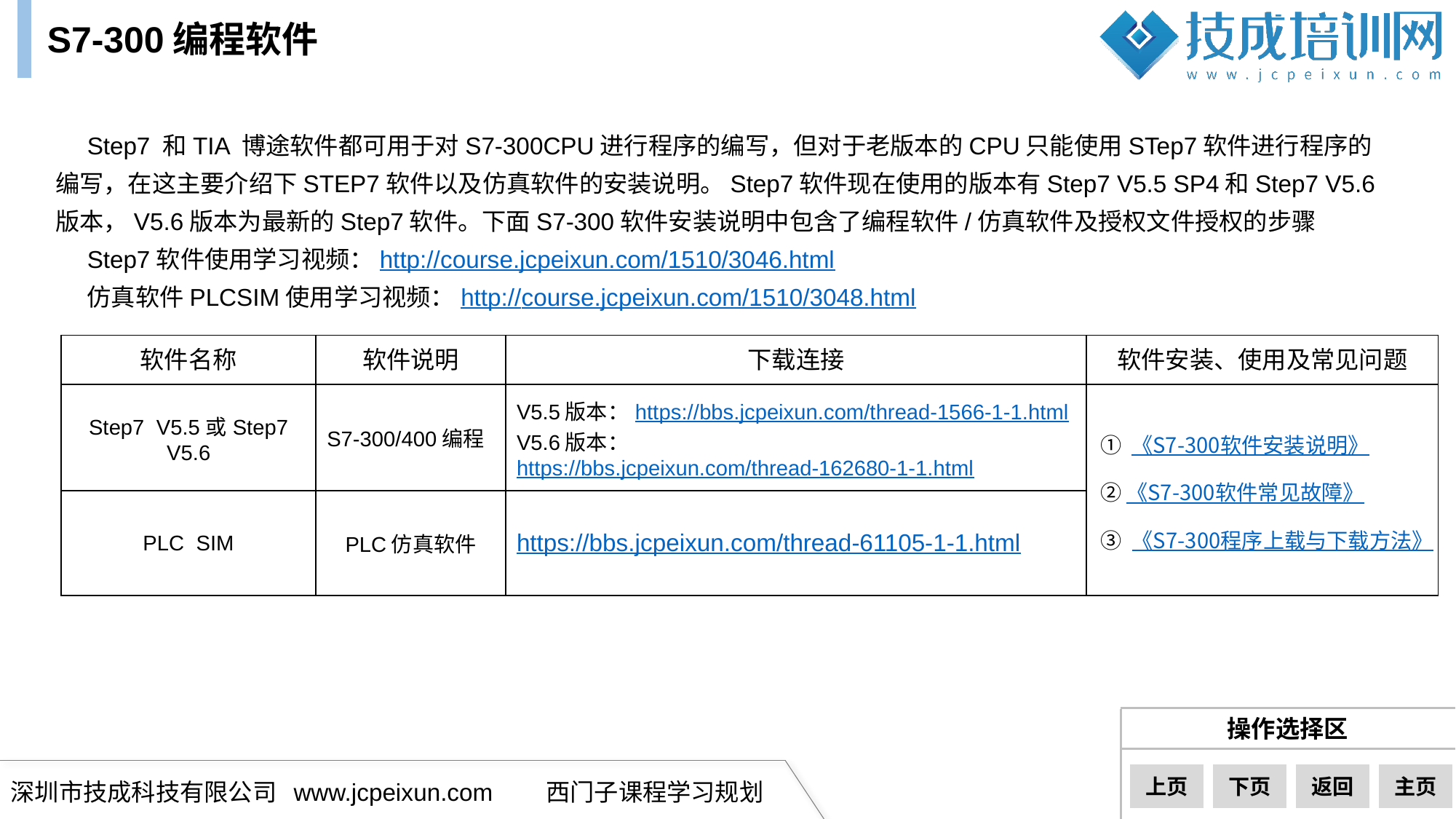

S7-300编程软件
Step7 和TIA 博途软件都可用于对S7-300CPU进行程序的编写，但对于老版本的CPU只能使用STep7软件进行程序的编写，在这主要介绍下STEP7软件以及仿真软件的安装说明。Step7软件现在使用的版本有Step7 V5.5 SP4和Step7 V5.6版本，V5.6版本为最新的Step7软件。下面S7-300软件安装说明中包含了编程软件/仿真软件及授权文件授权的步骤
Step7软件使用学习视频：http://course.jcpeixun.com/1510/3046.html
仿真软件PLCSIM使用学习视频：http://course.jcpeixun.com/1510/3048.html
| 软件名称 | 软件说明 | 下载连接 | 软件安装、使用及常见问题 |
| --- | --- | --- | --- |
| Step7 V5.5或Step7 V5.6 | S7-300/400编程 | V5.5版本：https://bbs.jcpeixun.com/thread-1566-1-1.html V5.6版本：https://bbs.jcpeixun.com/thread-162680-1-1.html |  |
| PLC SIM | PLC仿真软件 | https://bbs.jcpeixun.com/thread-61105-1-1.html |  |
① 《S7-300软件安装说明》
②《S7-300软件常见故障》
③ 《S7-300程序上载与下载方法》
下一页
上页
下页
返回
主页